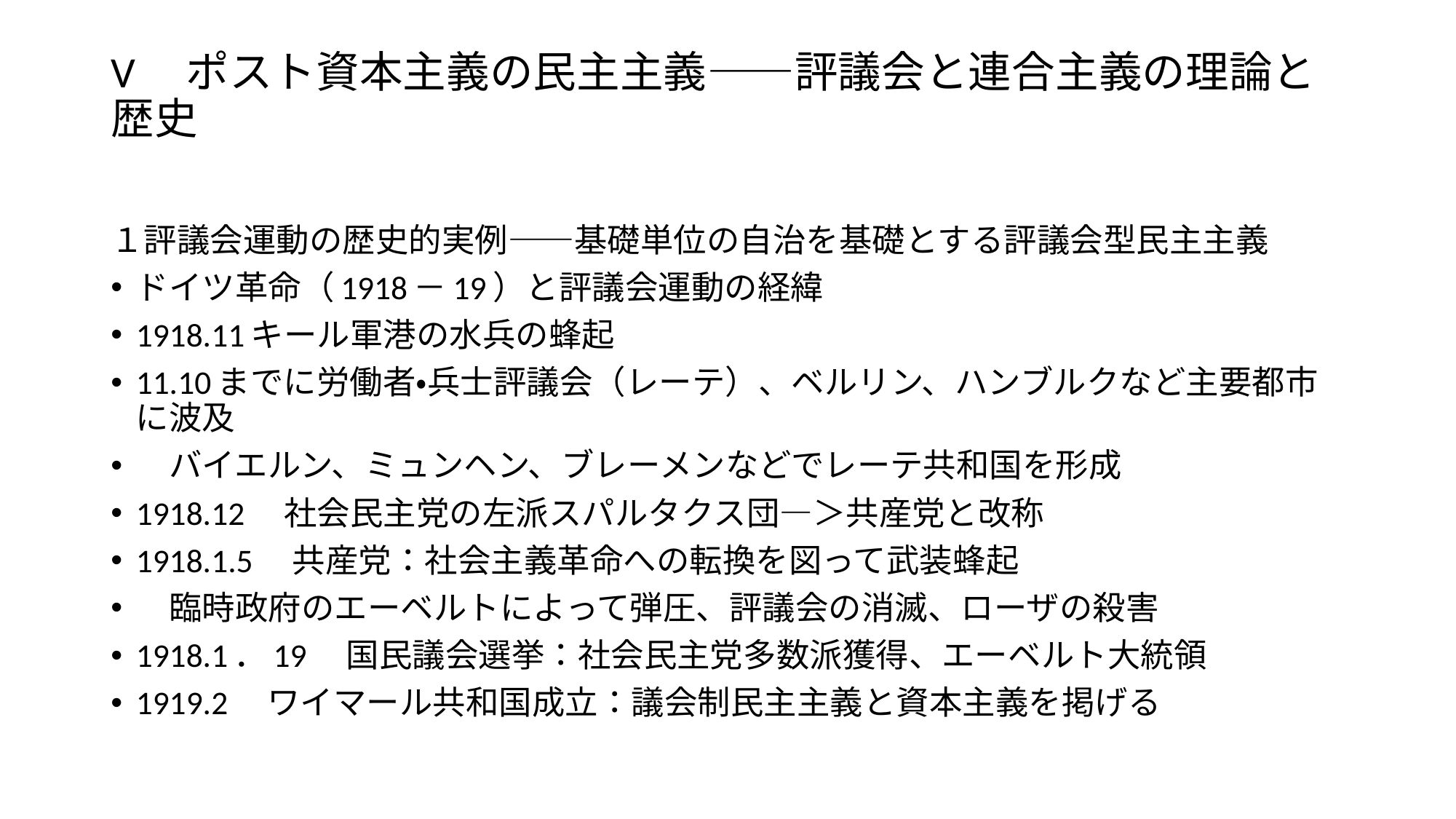

# V　ポスト資本主義の民主主義――評議会と連合主義の理論と歴史
１評議会運動の歴史的実例――基礎単位の自治を基礎とする評議会型民主主義
ドイツ革命（1918－19）と評議会運動の経緯
1918.11キール軍港の水兵の蜂起
11.10までに労働者・兵士評議会（レーテ）、ベルリン、ハンブルクなど主要都市に波及
　バイエルン、ミュンヘン、ブレーメンなどでレーテ共和国を形成
1918.12　社会民主党の左派スパルタクス団―＞共産党と改称
1918.1.5　共産党：社会主義革命への転換を図って武装蜂起
　臨時政府のエーベルトによって弾圧、評議会の消滅、ローザの殺害
1918.1．19　国民議会選挙：社会民主党多数派獲得、エーベルト大統領
1919.2　ワイマール共和国成立：議会制民主主義と資本主義を掲げる